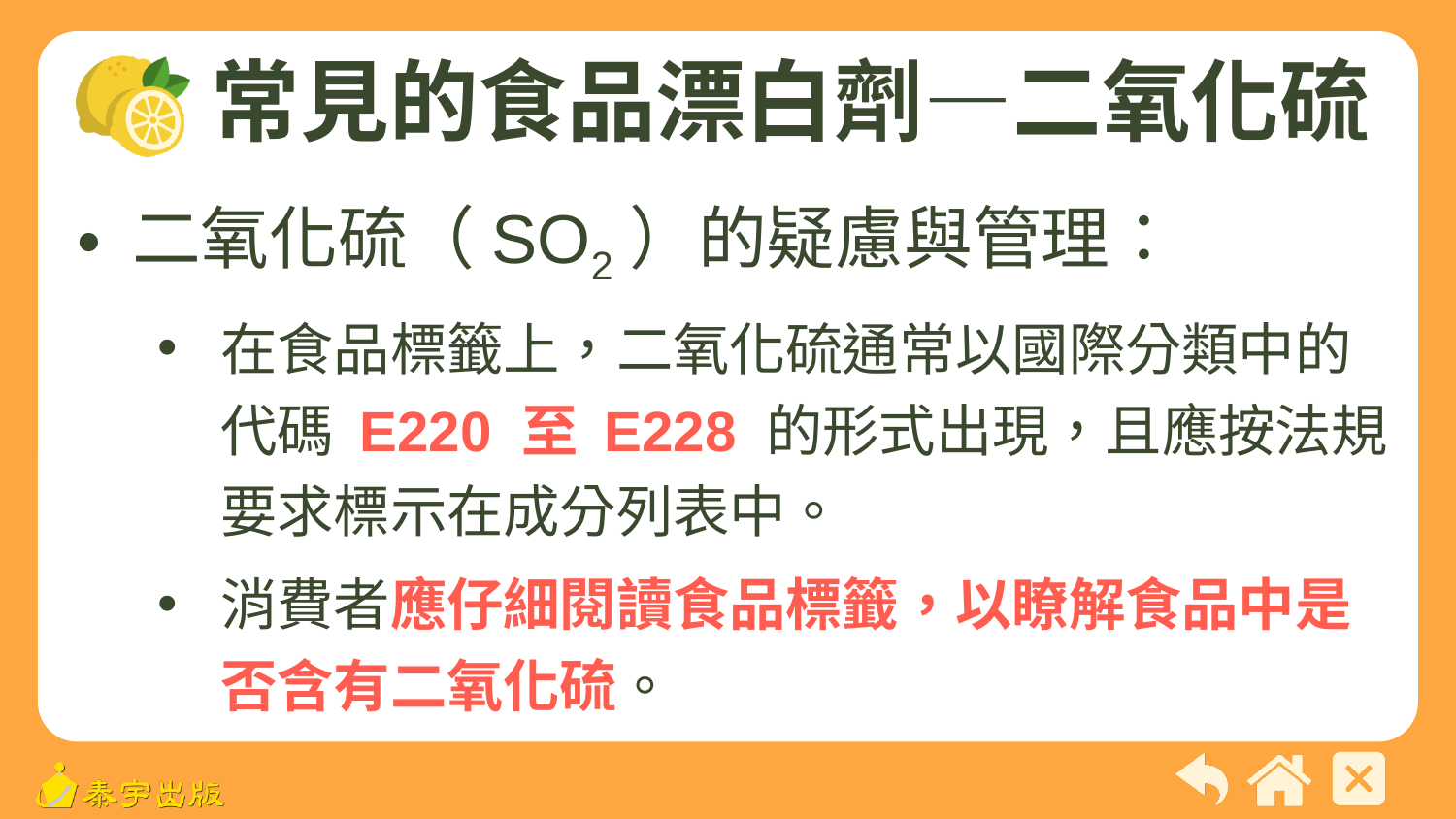

# 常見的食品漂白劑—二氧化硫
二氧化硫（SO2）的疑慮與管理：
在食品標籤上，二氧化硫通常以國際分類中的代碼 E220 至 E228 的形式出現，且應按法規要求標示在成分列表中。
消費者應仔細閱讀食品標籤，以瞭解食品中是否含有二氧化硫。